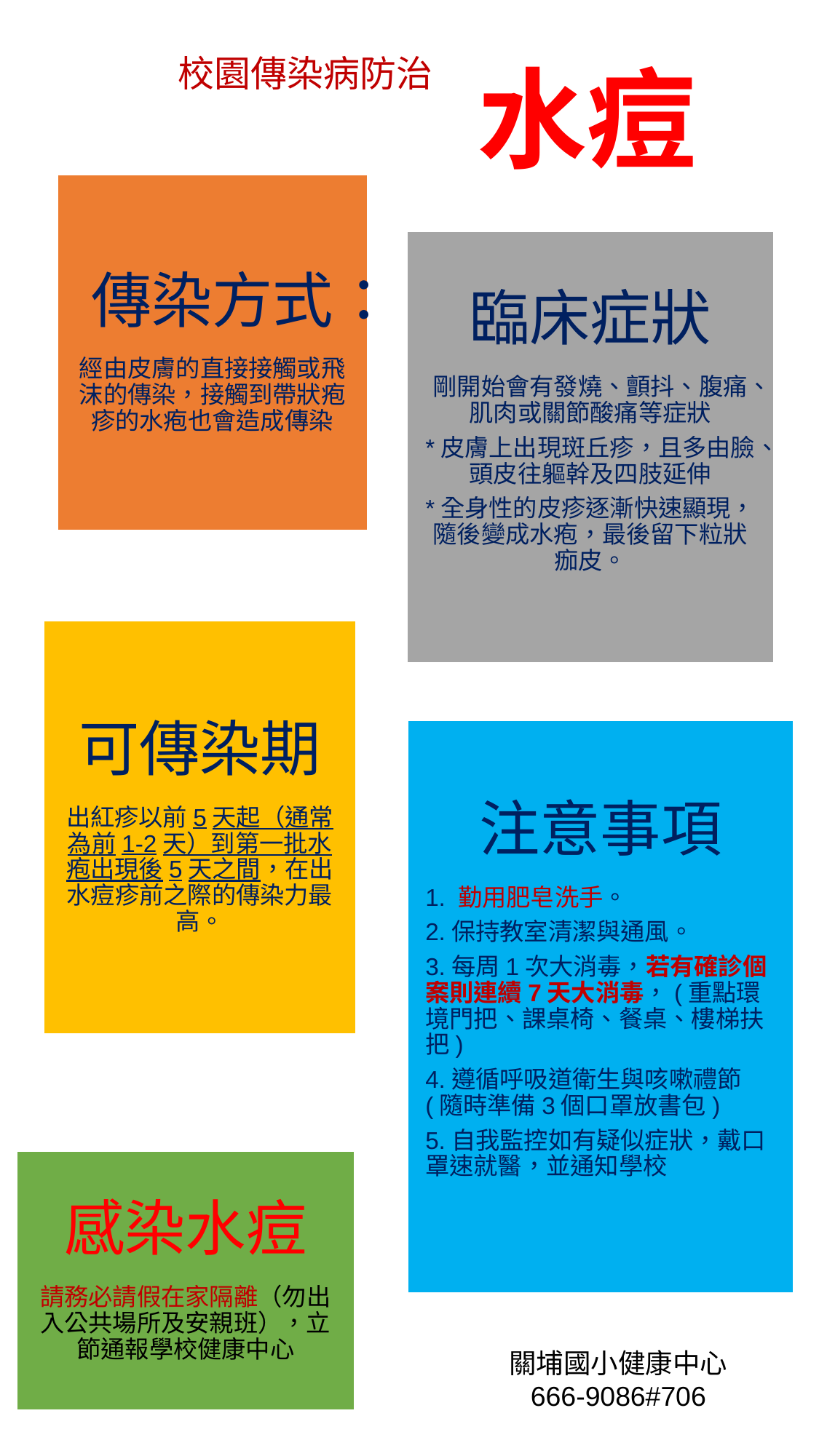

水痘
校園傳染病防治
傳染方式：
經由皮膚的直接接觸或飛沫的傳染，接觸到帶狀疱疹的水疱也會造成傳染
臨床症狀
剛開始會有發燒、顫抖、腹痛、肌肉或關節酸痛等症狀
*皮膚上出現斑丘疹，且多由臉、頭皮往軀幹及四肢延伸
*全身性的皮疹逐漸快速顯現，隨後變成水疱，最後留下粒狀痂皮。

可傳染期
出紅疹以前5天起（通常為前1-2天）到第一批水疱出現後5天之間，在出水痘疹前之際的傳染力最高。
注意事項
1. 勤用肥皂洗手。
2.保持教室清潔與通風。
3.每周1次大消毒，若有確診個案則連續7天大消毒，(重點環境門把、課桌椅、餐桌、樓梯扶把)
4.遵循呼吸道衛生與咳嗽禮節(隨時準備3個口罩放書包)
5.自我監控如有疑似症狀，戴口罩速就醫，並通知學校

感染水痘
請務必請假在家隔離（勿出入公共場所及安親班），立節通報學校健康中心
關埔國小健康中心
666-9086#706